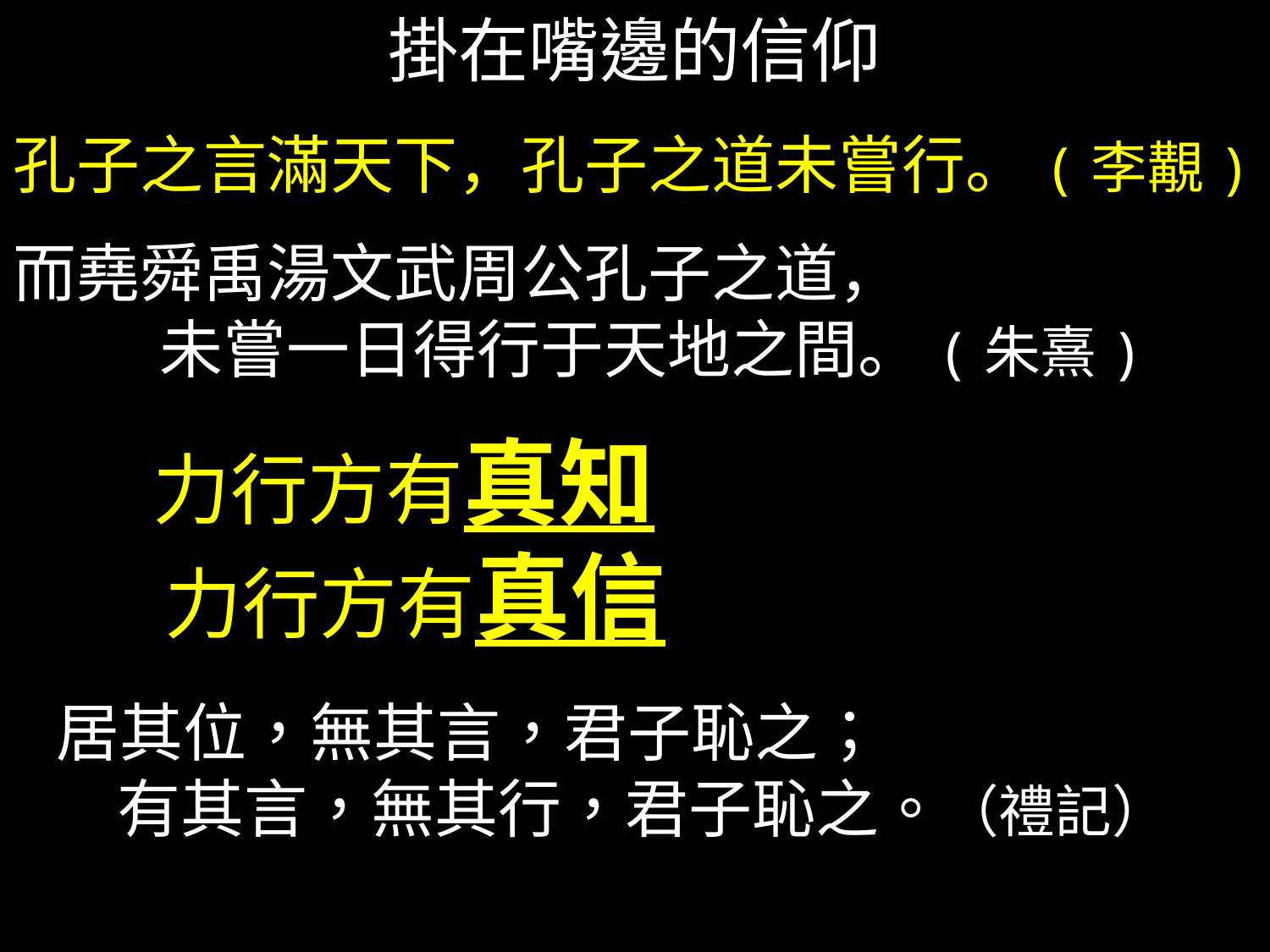

掛在嘴邊的信仰
孔子之言滿天下，孔子之道未嘗行。(李覯)
而堯舜禹湯文武周公孔子之道，
       未嘗一日得行于天地之間。(朱熹)
       力行方有真知
      力行方有真信
  居其位，無其言，君子恥之；
    有其言，無其行，君子恥之。（禮記）